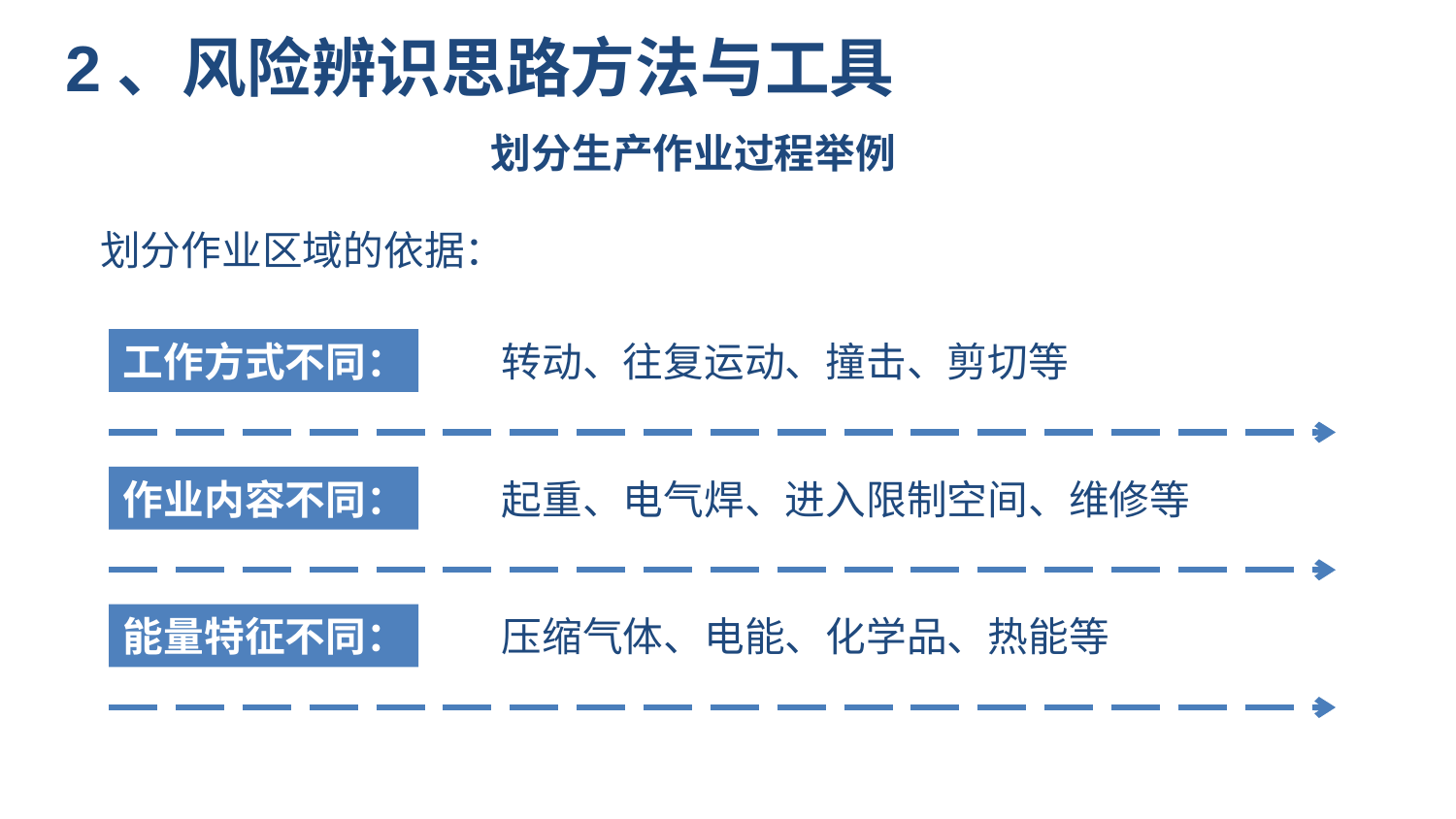

2、风险辨识思路方法与工具
划分生产作业过程举例
划分作业区域的依据：
工作方式不同：
转动、往复运动、撞击、剪切等
作业内容不同：
起重、电气焊、进入限制空间、维修等
能量特征不同：
压缩气体、电能、化学品、热能等